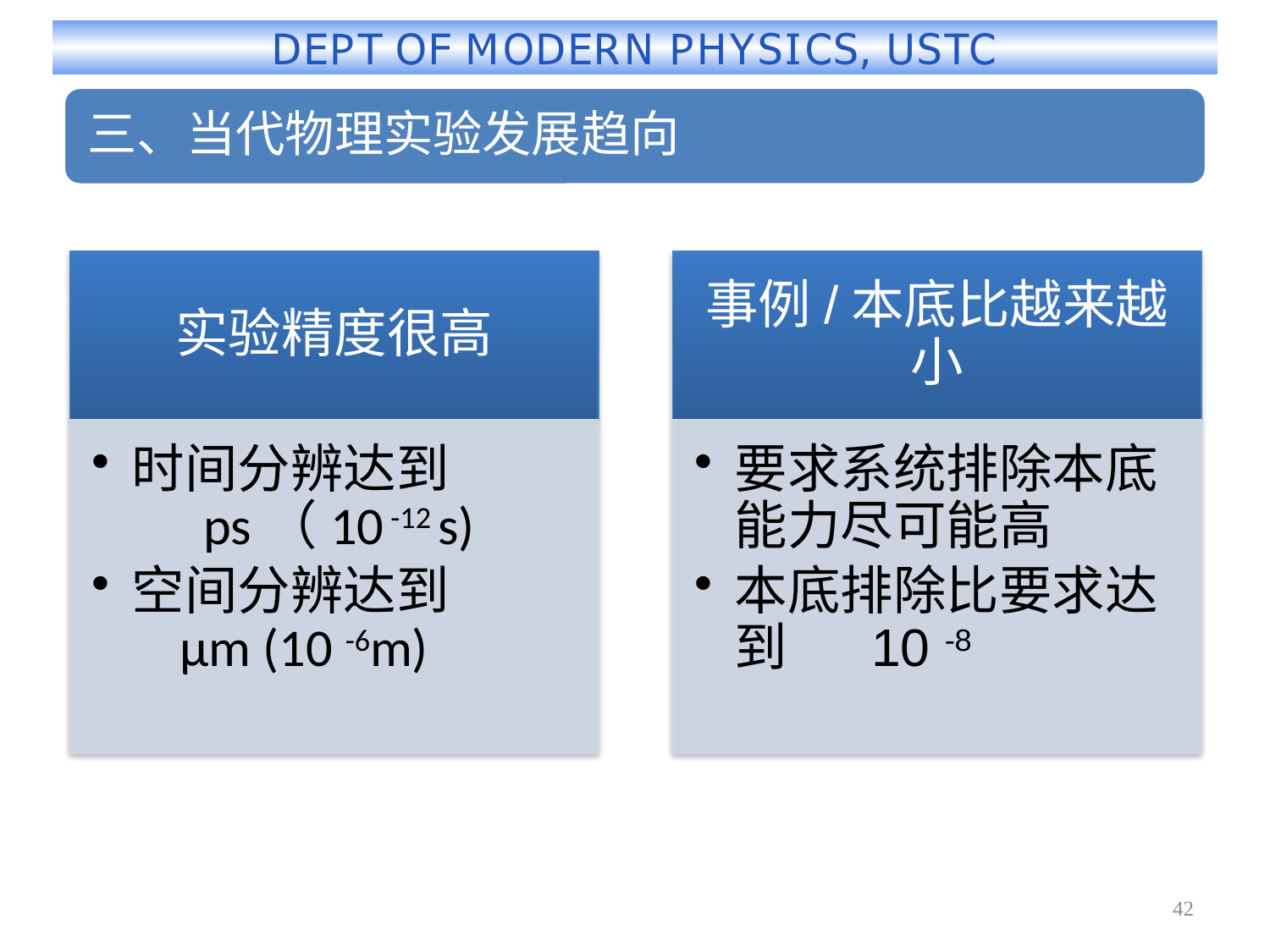

三、当代物理实验发展趋向
实验精度很高
时间分辨达到                ps（10 -12 s)
空间分辨达到              μm (10 -6m)
事例/本底比越来越小
要求系统排除本底能力尽可能高
本底排除比要求达到      10 -8
42